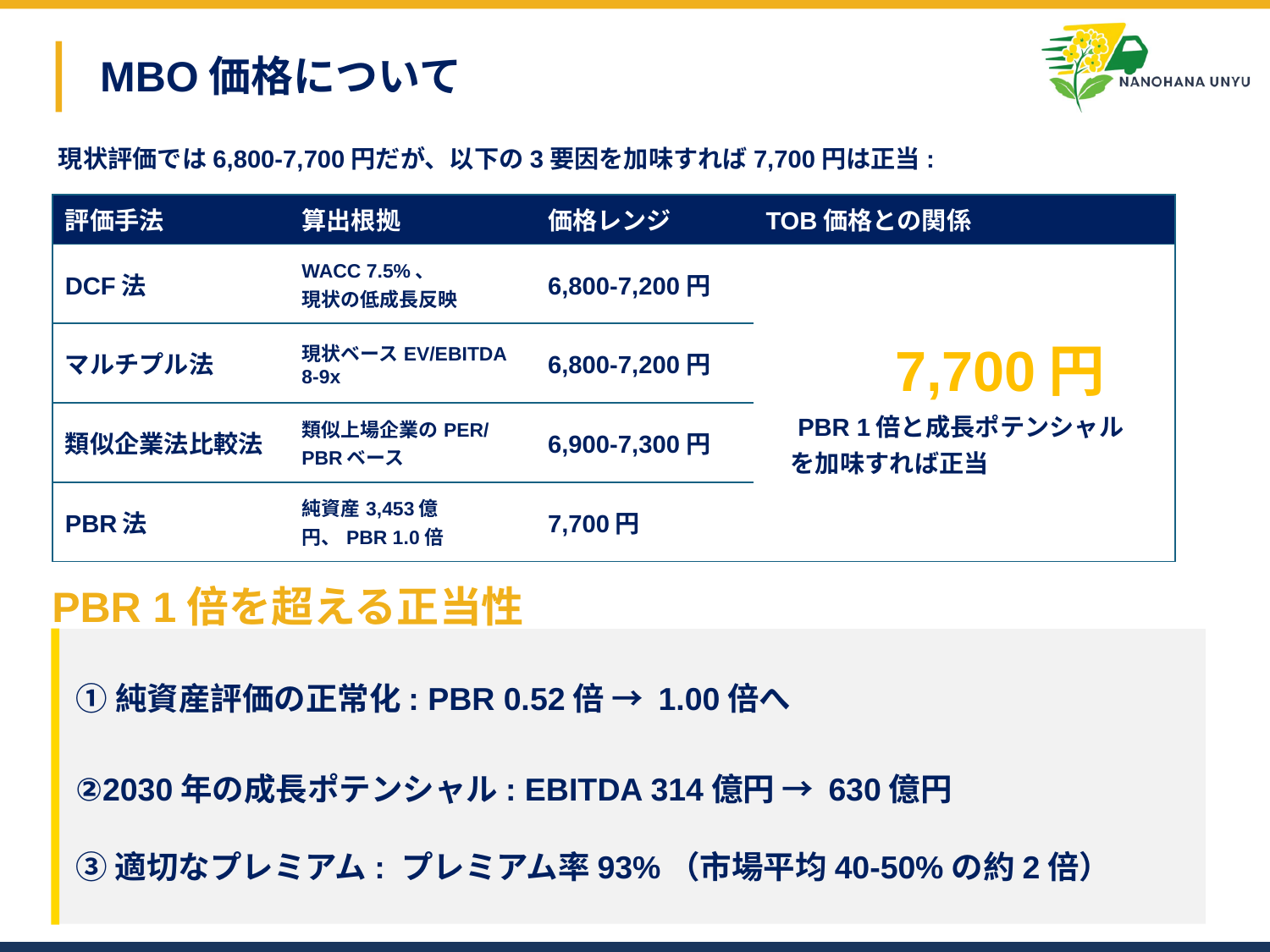

# MBO価格について
現状評価では6,800-7,700円だが、以下の3要因を加味すれば7,700円は正当:
| 評価手法 | 算出根拠 | 価格レンジ | TOB価格との関係 |
| --- | --- | --- | --- |
| DCF法 | WACC 7.5%、 現状の低成長反映 | 6,800-7,200円 | 7,700円 　PBR 1倍と成長ポテンシャル 　を加味すれば正当 |
| マルチプル法 | 現状ベースEV/EBITDA 8-9x | 6,800-7,200円 |  |
| 類似企業法比較法 | 類似上場企業のPER/PBRベース | 6,900-7,300円 |  |
| PBR法 | 純資産3,453億円、PBR 1.0倍 | 7,700円 |  |
PBR 1倍を超える正当性

①純資産評価の正常化: PBR 0.52倍 → 1.00倍へ
②2030年の成長ポテンシャル: EBITDA 314億円 → 630億円
③適切なプレミアム: プレミアム率93%（市場平均40-50%の約2倍）